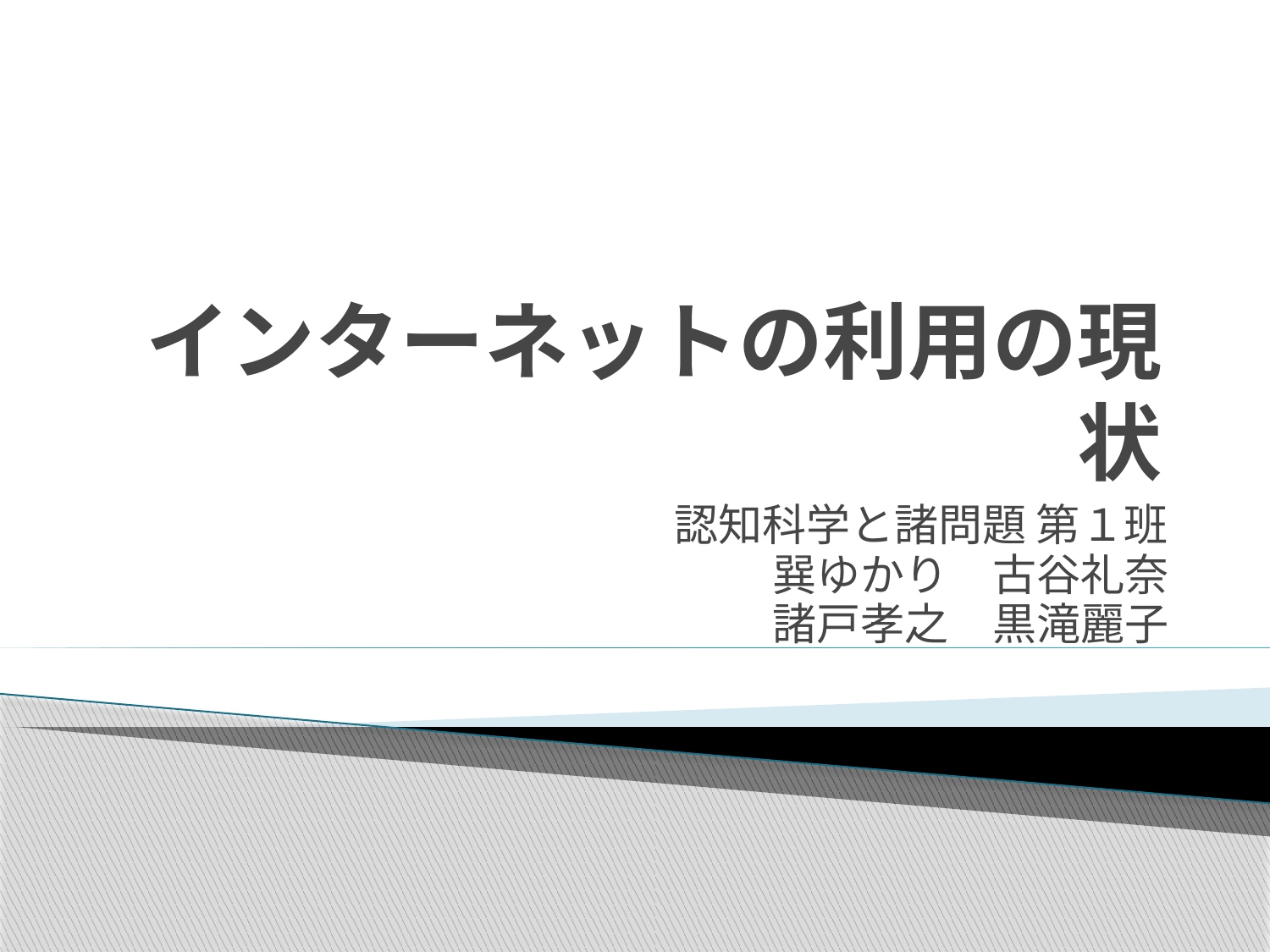

# インターネットの利用の現状
認知科学と諸問題 第１班
巽ゆかり　古谷礼奈
諸戸孝之　黒滝麗子